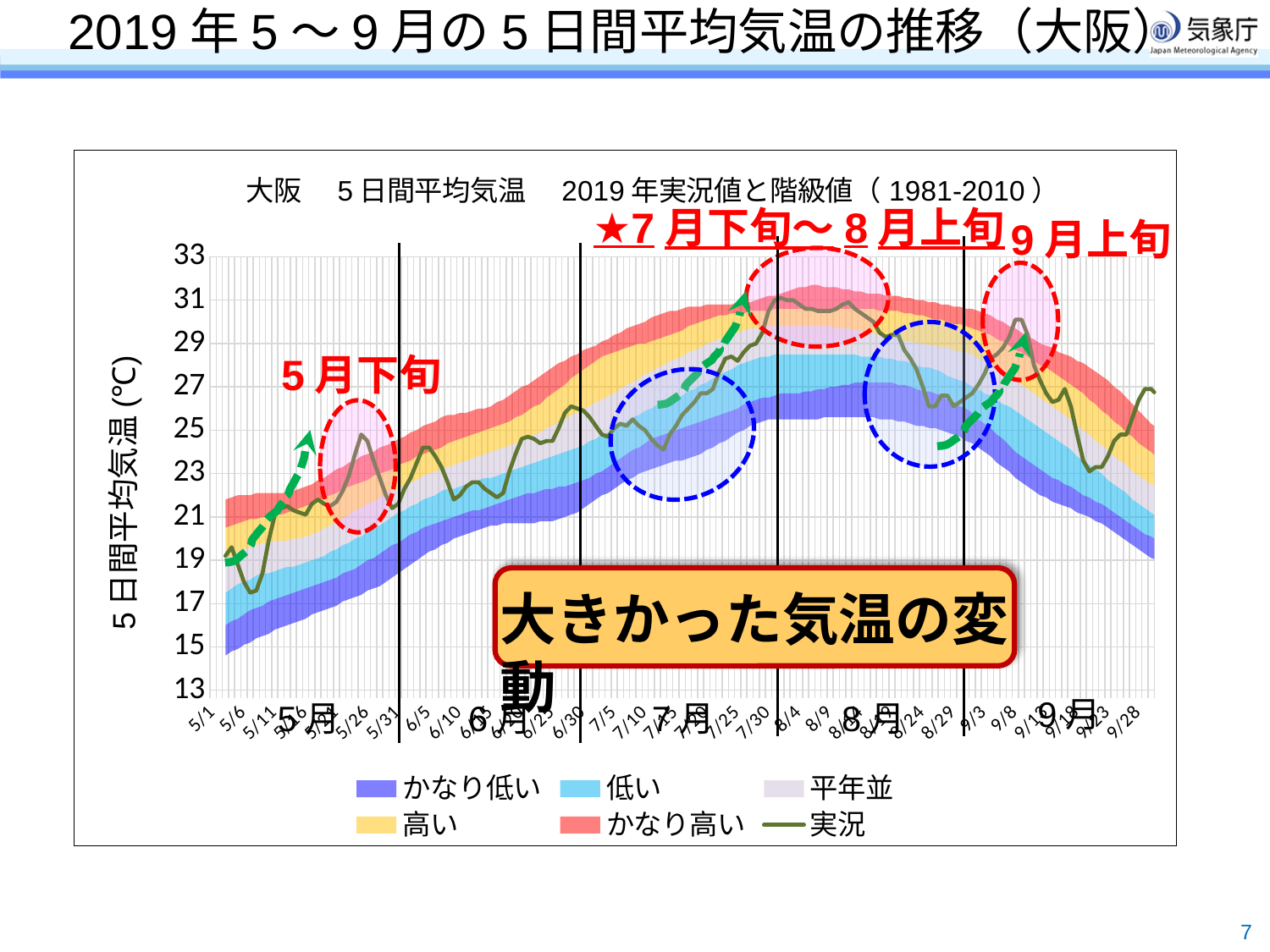

# 2019年5～9月の5日間平均気温の推移（大阪）

### Chart: 大阪　5日間平均気温　2019年実況値と階級値（1981-2010）

| Category |  | 14.6 |  |  |  |  |  |  |  |
|---|---|---|---|---|---|---|---|---|---|
| 43588 | 0.0 | 14.6 | 1.4000000000000004 | 1.5 | 1.6000000000000014 | 1.3999999999999986 | 1.3000000000000007 | 10.2 | 19.2 |
| 43589 | 0.0 | 14.8 | 1.3999999999999986 | 1.5 | 1.5 | 1.4000000000000021 | 1.2999999999999972 | 10.100000000000001 | 19.6 |
| 43590 | 0.0 | 14.9 | 1.4000000000000004 | 1.5999999999999979 | 1.5 | 1.3000000000000007 | 1.3000000000000007 | 10.0 | 18.8 |
| 43591 | 0.0 | 15.1 | 1.4000000000000004 | 1.5 | 1.5 | 1.3000000000000007 | 1.1999999999999993 | 10.0 | 18.0 |
| 43592 | 0.0 | 15.2 | 1.5 | 1.4000000000000021 | 1.5 | 1.2999999999999972 | 1.1000000000000014 | 10.0 | 17.5 |
| 43593 | 0.0 | 15.4 | 1.4000000000000004 | 1.5 | 1.3999999999999986 | 1.1999999999999993 | 1.2000000000000028 | 9.899999999999999 | 17.6 |
| 43594 | 0.0 | 15.5 | 1.3999999999999986 | 1.5 | 1.4000000000000021 | 1.1999999999999993 | 1.1000000000000014 | 9.899999999999999 | 18.4 |
| 43595 | 0.0 | 15.6 | 1.5000000000000018 | 1.2999999999999972 | 1.4000000000000021 | 1.1999999999999993 | 1.1000000000000014 | 9.899999999999999 | 19.9 |
| 43596 | 0.0 | 15.8 | 1.3999999999999986 | 1.3000000000000007 | 1.3999999999999986 | 1.2000000000000028 | 1.0 | 9.899999999999999 | 21.1 |
| 43597 | 0.0 | 15.9 | 1.4000000000000004 | 1.3000000000000007 | 1.2999999999999972 | 1.2000000000000028 | 1.0 | 9.899999999999999 | 21.4 |
| 43598 | 0.0 | 16.0 | 1.3999999999999986 | 1.3000000000000007 | 1.1999999999999993 | 1.3000000000000007 | 0.9000000000000021 | 9.899999999999999 | 21.5 |
| 43599 | 0.0 | 16.1 | 1.3999999999999986 | 1.1999999999999993 | 1.3000000000000007 | 1.3000000000000007 | 0.8999999999999986 | 9.8 | 21.3 |
| 43600 | 0.0 | 16.2 | 1.4000000000000021 | 1.1999999999999993 | 1.1999999999999993 | 1.3999999999999986 | 0.9000000000000021 | 9.7 | 21.2 |
| 43601 | 0.0 | 16.3 | 1.3999999999999986 | 1.1999999999999993 | 1.2000000000000028 | 1.3999999999999986 | 0.8999999999999986 | 9.600000000000001 | 21.1 |
| 43602 | 0.0 | 16.5 | 1.3000000000000007 | 1.1999999999999993 | 1.1999999999999993 | 1.4000000000000021 | 0.8999999999999986 | 9.5 | 21.6 |
| 43603 | 0.0 | 16.6 | 1.2999999999999972 | 1.2000000000000028 | 1.1999999999999993 | 1.3999999999999986 | 1.0 | 9.3 | 21.8 |
| 43604 | 0.0 | 16.7 | 1.3000000000000007 | 1.1999999999999993 | 1.3000000000000007 | 1.3999999999999986 | 0.9000000000000021 | 9.2 | 21.6 |
| 43605 | 0.0 | 16.8 | 1.3000000000000007 | 1.2999999999999972 | 1.2000000000000028 | 1.3999999999999986 | 1.0 | 9.0 | 21.5 |
| 43606 | 0.0 | 16.9 | 1.3000000000000007 | 1.3000000000000007 | 1.3000000000000007 | 1.3000000000000007 | 1.0999999999999979 | 8.8 | 21.7 |
| 43607 | 0.0 | 17.1 | 1.2999999999999972 | 1.3000000000000007 | 1.1999999999999993 | 1.4000000000000021 | 1.0 | 8.7 | 22.2 |
| 43608 | 0.0 | 17.2 | 1.3000000000000007 | 1.3000000000000007 | 1.3000000000000007 | 1.2999999999999972 | 1.1000000000000014 | 8.5 | 22.9 |
| 43609 | 0.0 | 17.3 | 1.3000000000000007 | 1.3999999999999986 | 1.3000000000000007 | 1.1999999999999993 | 1.1000000000000014 | 8.399999999999999 | 23.9 |
| 43610 | 0.0 | 17.4 | 1.4000000000000021 | 1.3000000000000007 | 1.2999999999999972 | 1.2000000000000028 | 1.1999999999999993 | 8.2 | 24.8 |
| 43611 | 0.0 | 17.6 | 1.3999999999999986 | 1.3000000000000007 | 1.3000000000000007 | 1.0999999999999979 | 1.1999999999999993 | 8.100000000000001 | 24.5 |
| 43612 | 0.0 | 17.7 | 1.4000000000000021 | 1.3999999999999986 | 1.1999999999999993 | 1.1999999999999993 | 1.1000000000000014 | 8.0 | 23.6 |
| 43613 | 0.0 | 17.8 | 1.5 | 1.3000000000000007 | 1.2999999999999972 | 1.1000000000000014 | 1.1999999999999993 | 7.800000000000001 | 22.8 |
| 43614 | 0.0 | 18.0 | 1.5 | 1.3000000000000007 | 1.3000000000000007 | 1.0 | 1.1999999999999993 | 7.699999999999999 | 22.0 |
| 43615 | 0.0 | 18.2 | 1.5 | 1.3000000000000007 | 1.1999999999999993 | 1.0 | 1.1999999999999993 | 7.600000000000001 | 21.4 |
| 43616 | 0.0 | 18.4 | 1.4000000000000021 | 1.3999999999999986 | 1.1000000000000014 | 1.0999999999999979 | 1.2000000000000028 | 7.399999999999999 | 21.6 |
| 43617 | 0.0 | 18.6 | 1.3999999999999986 | 1.3000000000000007 | 1.1999999999999993 | 1.0 | 1.1999999999999993 | 7.300000000000001 | 22.3 |
| 43618 | 0.0 | 18.8 | 1.3999999999999986 | 1.3000000000000007 | 1.1000000000000014 | 1.0 | 1.2999999999999972 | 7.100000000000001 | 22.8 |
| 43619 | 0.0 | 19.0 | 1.3000000000000007 | 1.3000000000000007 | 1.0999999999999979 | 1.1000000000000014 | 1.1999999999999993 | 7.0 | 23.5 |
| 43620 | 0.0 | 19.2 | 1.3000000000000007 | 1.3000000000000007 | 1.0999999999999979 | 1.0 | 1.3000000000000007 | 6.800000000000001 | 24.2 |
| 43621 | 0.0 | 19.4 | 1.2000000000000028 | 1.2999999999999972 | 1.1000000000000014 | 1.0 | 1.3000000000000007 | 6.699999999999999 | 24.2 |
| 43622 | 0.0 | 19.5 | 1.1999999999999993 | 1.3000000000000007 | 1.1000000000000014 | 1.0 | 1.2999999999999972 | 6.600000000000001 | 23.8 |
| 43623 | 0.0 | 19.7 | 1.1000000000000014 | 1.3999999999999986 | 1.0 | 1.0 | 1.4000000000000021 | 6.399999999999999 | 23.3 |
| 43624 | 0.0 | 19.8 | 1.0999999999999979 | 1.4000000000000021 | 1.0 | 1.0999999999999979 | 1.3000000000000007 | 6.300000000000001 | 22.6 |
| 43625 | 0.0 | 20.0 | 1.0 | 1.3000000000000007 | 1.0999999999999979 | 1.1000000000000014 | 1.1999999999999993 | 6.300000000000001 | 21.8 |
| 43626 | 0.0 | 20.1 | 1.0 | 1.2999999999999972 | 1.1000000000000014 | 1.1000000000000014 | 1.1999999999999993 | 6.199999999999999 | 22.0 |
| 43627 | 0.0 | 20.2 | 1.0 | 1.3000000000000007 | 1.1000000000000014 | 1.0999999999999979 | 1.1000000000000014 | 6.199999999999999 | 22.4 |
| 43628 | 0.0 | 20.3 | 1.0 | 1.3000000000000007 | 1.0999999999999979 | 1.1000000000000014 | 1.0999999999999979 | 6.100000000000001 | 22.6 |
| 43629 | 0.0 | 20.4 | 0.9000000000000021 | 1.3999999999999986 | 1.1000000000000014 | 1.0999999999999979 | 1.1000000000000014 | 6.0 | 22.6 |
| 43630 | 0.0 | 20.5 | 0.8999999999999986 | 1.4000000000000021 | 1.0999999999999979 | 1.1000000000000014 | 1.0 | 6.0 | 22.3 |
| 43631 | 0.0 | 20.6 | 0.8999999999999986 | 1.3000000000000007 | 1.1999999999999993 | 1.1000000000000014 | 1.0 | 5.899999999999999 | 22.1 |
| 43632 | 0.0 | 20.6 | 1.0 | 1.2999999999999972 | 1.2000000000000028 | 1.0999999999999979 | 1.1000000000000014 | 5.699999999999999 | 21.9 |
| 43633 | 0.0 | 20.7 | 1.0 | 1.3000000000000007 | 1.1999999999999993 | 1.1000000000000014 | 1.0999999999999979 | 5.600000000000001 | 22.1 |
| 43634 | 0.0 | 20.7 | 1.1000000000000014 | 1.3000000000000007 | 1.1999999999999993 | 1.0999999999999979 | 1.2000000000000028 | 5.399999999999999 | 23.1 |
| 43635 | 0.0 | 20.7 | 1.1999999999999993 | 1.3000000000000007 | 1.1999999999999993 | 1.2000000000000028 | 1.1999999999999993 | 5.199999999999999 | 23.9 |
| 43636 | 0.0 | 20.7 | 1.3000000000000007 | 1.3000000000000007 | 1.1999999999999993 | 1.1999999999999993 | 1.3000000000000007 | 5.0 | 24.6 |
| 43637 | 0.0 | 20.7 | 1.4000000000000021 | 1.2999999999999972 | 1.2000000000000028 | 1.2999999999999972 | 1.2000000000000028 | 4.899999999999999 | 24.7 |
| 43638 | 0.0 | 20.7 | 1.4000000000000021 | 1.3999999999999986 | 1.3000000000000007 | 1.3000000000000007 | 1.1999999999999993 | 4.699999999999999 | 24.6 |
| 43639 | 0.0 | 20.8 | 1.3999999999999986 | 1.4000000000000021 | 1.2999999999999972 | 1.3000000000000007 | 1.3000000000000007 | 4.5 | 24.4 |
| 43640 | 0.0 | 20.8 | 1.5 | 1.3999999999999986 | 1.4000000000000021 | 1.3999999999999986 | 1.1999999999999993 | 4.300000000000001 | 24.5 |
| 43641 | 0.0 | 20.8 | 1.5 | 1.5 | 1.3999999999999986 | 1.5 | 1.1999999999999993 | 4.100000000000001 | 24.5 |
| 43642 | 0.0 | 20.9 | 1.5 | 1.5 | 1.5 | 1.5 | 1.2000000000000028 | 3.8999999999999986 | 25.1 |
| 43643 | 0.0 | 21.0 | 1.3999999999999986 | 1.6000000000000014 | 1.5 | 1.6000000000000014 | 1.0999999999999979 | 3.8000000000000007 | 25.8 |
| 43644 | 0.0 | 21.1 | 1.3999999999999986 | 1.6000000000000014 | 1.5999999999999979 | 1.6999999999999993 | 1.0 | 3.6000000000000014 | 26.1 |
| 43645 | 0.0 | 21.2 | 1.4000000000000021 | 1.5999999999999979 | 1.6000000000000014 | 1.8000000000000007 | 0.8999999999999986 | 3.5 | 26.0 |
| 43646 | 0.0 | 21.4 | 1.3000000000000007 | 1.6000000000000014 | 1.6999999999999993 | 1.8000000000000007 | 0.8999999999999986 | 3.3000000000000007 | 25.9 |
| 43647 | 0.0 | 21.6 | 1.1999999999999993 | 1.6999999999999993 | 1.6000000000000014 | 1.8999999999999986 | 0.8000000000000007 | 3.1999999999999993 | 25.6 |
| 43648 | 0.0 | 21.8 | 1.1999999999999993 | 1.6000000000000014 | 1.6999999999999993 | 1.8999999999999986 | 0.6999999999999993 | 3.1000000000000014 | 25.2 |
| 43649 | 0.0 | 22.0 | 1.1000000000000014 | 1.6999999999999993 | 1.5999999999999979 | 2.0 | 0.7000000000000028 | 2.8999999999999986 | 24.8 |
| 43650 | 0.0 | 22.1 | 1.1999999999999993 | 1.5999999999999979 | 1.7000000000000028 | 1.8999999999999986 | 0.6999999999999993 | 2.8000000000000007 | 24.7 |
| 43651 | 0.0 | 22.3 | 1.1999999999999993 | 1.6000000000000014 | 1.5999999999999979 | 1.9000000000000021 | 0.7999999999999972 | 2.6000000000000014 | 25.1 |
| 43652 | 0.0 | 22.5 | 1.1999999999999993 | 1.6000000000000014 | 1.5999999999999979 | 1.8000000000000007 | 0.8000000000000007 | 2.5 | 25.3 |
| 43653 | 0.0 | 22.7 | 1.1999999999999993 | 1.5 | 1.7000000000000028 | 1.6999999999999993 | 0.8999999999999986 | 2.3000000000000007 | 25.2 |
| 43654 | 0.0 | 22.8 | 1.3000000000000007 | 1.5 | 1.5999999999999979 | 1.6999999999999993 | 0.9000000000000021 | 2.1999999999999993 | 25.5 |
| 43655 | 0.0 | 23.0 | 1.1999999999999993 | 1.5 | 1.6999999999999993 | 1.6000000000000014 | 0.8999999999999986 | 2.1000000000000014 | 25.2 |
| 43656 | 0.0 | 23.1 | 1.2999999999999972 | 1.5 | 1.7000000000000028 | 1.3999999999999986 | 1.0 | 2.0 | 25.0 |
| 43657 | 0.0 | 23.2 | 1.4000000000000021 | 1.3999999999999986 | 1.6999999999999993 | 1.4000000000000021 | 1.0999999999999979 | 1.8000000000000007 | 24.6 |
| 43658 | 0.0 | 23.3 | 1.3999999999999986 | 1.5 | 1.6999999999999993 | 1.3000000000000007 | 1.1000000000000014 | 1.6999999999999993 | 24.3 |
| 43659 | 0.0 | 23.4 | 1.4000000000000021 | 1.5 | 1.6999999999999993 | 1.3000000000000007 | 1.0999999999999979 | 1.6000000000000014 | 24.1 |
| 43660 | 0.0 | 23.5 | 1.3999999999999986 | 1.5 | 1.8000000000000007 | 1.1999999999999993 | 1.1000000000000014 | 1.5 | 24.8 |
| 43661 | 0.0 | 23.6 | 1.3999999999999986 | 1.5 | 1.8000000000000007 | 1.1999999999999993 | 1.0 | 1.5 | 25.2 |
| 43662 | 0.0 | 23.6 | 1.5 | 1.5 | 1.7999999999999972 | 1.2000000000000028 | 1.0 | 1.3999999999999986 | 25.7 |
| 43663 | 0.0 | 23.7 | 1.5 | 1.6000000000000014 | 1.8000000000000007 | 1.1999999999999993 | 0.8999999999999986 | 1.3000000000000007 | 26.0 |
| 43664 | 0.0 | 23.8 | 1.5 | 1.5999999999999979 | 1.8000000000000007 | 1.1999999999999993 | 0.8000000000000007 | 1.3000000000000007 | 26.3 |
| 43665 | 0.0 | 23.9 | 1.5 | 1.7000000000000028 | 1.6999999999999993 | 1.1999999999999993 | 0.6999999999999993 | 1.3000000000000007 | 26.7 |
| 43666 | 0.0 | 24.1 | 1.3999999999999986 | 1.6999999999999993 | 1.8000000000000007 | 1.1000000000000014 | 0.6999999999999993 | 1.1999999999999993 | 26.7 |
| 43667 | 0.0 | 24.2 | 1.4000000000000021 | 1.7999999999999972 | 1.7000000000000028 | 1.0999999999999979 | 0.6000000000000014 | 1.1999999999999993 | 26.9 |
| 43668 | 0.0 | 24.4 | 1.3000000000000007 | 1.8000000000000007 | 1.6999999999999993 | 1.1000000000000014 | 0.5 | 1.1999999999999993 | 27.7 |
| 43669 | 0.0 | 24.5 | 1.3000000000000007 | 1.8999999999999986 | 1.6000000000000014 | 1.0 | 0.5 | 1.1999999999999993 | 28.3 |
| 43670 | 0.0 | 24.7 | 1.1999999999999993 | 1.9000000000000021 | 1.5999999999999979 | 1.0 | 0.40000000000000213 | 1.1999999999999993 | 28.4 |
| 43671 | 0.0 | 24.9 | 1.1000000000000014 | 2.0 | 1.5 | 0.8999999999999986 | 0.5 | 1.1000000000000014 | 28.2 |
| 43672 | 0.0 | 25.0 | 1.1999999999999993 | 1.9000000000000021 | 1.5 | 0.7999999999999972 | 0.5 | 1.1000000000000014 | 28.6 |
| 43673 | 0.0 | 25.2 | 1.1000000000000014 | 1.8999999999999986 | 1.5 | 0.8000000000000007 | 0.3999999999999986 | 1.1000000000000014 | 28.9 |
| 43674 | 0.0 | 25.3 | 1.0999999999999979 | 1.9000000000000021 | 1.3999999999999986 | 0.8000000000000007 | 0.5 | 1.0 | 29.0 |
| 43675 | 0.0 | 25.4 | 1.1000000000000014 | 1.8999999999999986 | 1.3000000000000007 | 0.8000000000000007 | 0.6000000000000014 | 0.8999999999999986 | 29.5 |
| 43676 | 0.0 | 25.5 | 1.0 | 1.8999999999999986 | 1.4000000000000021 | 0.6999999999999993 | 0.6999999999999993 | 0.8000000000000007 | 30.5 |
| 43677 | 0.0 | 25.5 | 1.1000000000000014 | 1.8999999999999986 | 1.3000000000000007 | 0.8000000000000007 | 0.5999999999999979 | 0.8000000000000007 | 31.0 |
| 43678 | 0.0 | 25.5 | 1.1999999999999993 | 1.8000000000000007 | 1.3000000000000007 | 0.8000000000000007 | 0.6999999999999993 | 0.6999999999999993 | 31.1 |
| 43679 | 0.0 | 25.5 | 1.1999999999999993 | 1.8000000000000007 | 1.3000000000000007 | 0.8000000000000007 | 0.7999999999999972 | 0.6000000000000014 | 31.0 |
| 43680 | 0.0 | 25.5 | 1.1999999999999993 | 1.8000000000000007 | 1.3000000000000007 | 0.8000000000000007 | 0.8999999999999986 | 0.5 | 31.0 |
| 43681 | 0.0 | 25.5 | 1.1999999999999993 | 1.8000000000000007 | 1.3000000000000007 | 0.8000000000000007 | 1.0 | 0.3999999999999986 | 30.8 |
| 43682 | 0.0 | 25.5 | 1.3000000000000007 | 1.6999999999999993 | 1.3000000000000007 | 0.8000000000000007 | 1.0 | 0.3999999999999986 | 30.6 |
| 43683 | 0.0 | 25.5 | 1.3000000000000007 | 1.6999999999999993 | 1.3000000000000007 | 0.8000000000000007 | 1.0999999999999979 | 0.3000000000000007 | 30.6 |
| 43684 | 0.0 | 25.5 | 1.3999999999999986 | 1.6000000000000014 | 1.3000000000000007 | 0.8000000000000007 | 1.0999999999999979 | 0.3000000000000007 | 30.5 |
| 43685 | 0.0 | 25.6 | 1.2999999999999972 | 1.6000000000000014 | 1.3000000000000007 | 0.8000000000000007 | 1.0 | 0.3999999999999986 | 30.5 |
| 43686 | 0.0 | 25.6 | 1.3999999999999986 | 1.5 | 1.3000000000000007 | 0.8000000000000007 | 1.0 | 0.3999999999999986 | 30.5 |
| 43687 | 0.0 | 25.6 | 1.3999999999999986 | 1.5 | 1.1999999999999993 | 0.9000000000000021 | 1.0 | 0.3999999999999986 | 30.6 |
| 43688 | 0.0 | 25.6 | 1.5 | 1.3999999999999986 | 1.1999999999999993 | 0.9000000000000021 | 0.8999999999999986 | 0.5 | 30.8 |
| 43689 | 0.0 | 25.6 | 1.5 | 1.3999999999999986 | 1.1999999999999993 | 0.9000000000000021 | 0.8999999999999986 | 0.5 | 30.9 |
| 43690 | 0.0 | 25.6 | 1.5999999999999979 | 1.3000000000000007 | 1.1000000000000014 | 1.0 | 0.7999999999999972 | 0.6000000000000014 | 30.6 |
| 43691 | 0.0 | 25.6 | 1.5999999999999979 | 1.1999999999999993 | 1.2000000000000028 | 1.0 | 0.7999999999999972 | 0.6000000000000014 | 30.4 |
| 43692 | 0.0 | 25.6 | 1.5999999999999979 | 1.1999999999999993 | 1.1000000000000014 | 1.1000000000000014 | 0.6999999999999993 | 0.6999999999999993 | 30.2 |
| 43693 | 0.0 | 25.6 | 1.5999999999999979 | 1.1999999999999993 | 1.1000000000000014 | 1.1000000000000014 | 0.6999999999999993 | 0.6999999999999993 | 30.0 |
| 43694 | 0.0 | 25.5 | 1.6999999999999993 | 1.1999999999999993 | 1.0 | 1.1000000000000014 | 0.8000000000000007 | 0.6999999999999993 | 29.5 |
| 43695 | 0.0 | 25.5 | 1.6999999999999993 | 1.1000000000000014 | 1.0 | 1.1999999999999993 | 0.6999999999999993 | 0.8000000000000007 | 29.3 |
| 43696 | 0.0 | 25.5 | 1.6999999999999993 | 1.1000000000000014 | 1.0 | 1.1999999999999993 | 0.6999999999999993 | 0.8000000000000007 | 29.4 |
| 43697 | 0.0 | 25.4 | 1.7000000000000028 | 1.0999999999999979 | 1.0 | 1.3000000000000007 | 0.6999999999999993 | 0.8000000000000007 | 29.4 |
| 43698 | 0.0 | 25.4 | 1.7000000000000028 | 1.0999999999999979 | 0.9000000000000021 | 1.2999999999999972 | 0.7000000000000028 | 0.8999999999999986 | 28.7 |
| 43699 | 0.0 | 25.3 | 1.6999999999999993 | 1.1000000000000014 | 1.0 | 1.2999999999999972 | 0.7000000000000028 | 0.8999999999999986 | 28.3 |
| 43700 | 0.0 | 25.2 | 1.6999999999999993 | 1.1000000000000014 | 1.0 | 1.3000000000000007 | 0.6999999999999993 | 1.0 | 27.8 |
| 43701 | 0.0 | 25.2 | 1.6000000000000014 | 1.0999999999999979 | 1.1000000000000014 | 1.3000000000000007 | 0.6999999999999993 | 1.0 | 27.0 |
| 43702 | 0.0 | 25.1 | 1.6999999999999993 | 1.0999999999999979 | 1.0 | 1.3000000000000007 | 0.6999999999999993 | 1.1000000000000014 | 26.1 |
| 43703 | 0.0 | 25.1 | 1.5999999999999979 | 1.1000000000000014 | 1.0999999999999979 | 1.2000000000000028 | 0.7999999999999972 | 1.1000000000000014 | 26.1 |
| 43704 | 0.0 | 25.0 | 1.6000000000000014 | 1.0999999999999979 | 1.1000000000000014 | 1.3000000000000007 | 0.6999999999999993 | 1.1999999999999993 | 26.6 |
| 43705 | 0.0 | 24.9 | 1.5 | 1.1000000000000014 | 1.3000000000000007 | 1.1999999999999993 | 0.8000000000000007 | 1.1999999999999993 | 26.6 |
| 43706 | 0.0 | 24.8 | 1.5 | 1.0999999999999979 | 1.3000000000000007 | 1.1999999999999993 | 0.8000000000000007 | 1.3000000000000007 | 26.1 |
| 43707 | 0.0 | 24.7 | 1.4000000000000021 | 1.1999999999999993 | 1.3000000000000007 | 1.2999999999999972 | 0.8000000000000007 | 1.3000000000000007 | 26.3 |
| 43708 | 0.0 | 24.5 | 1.5 | 1.1999999999999993 | 1.4000000000000021 | 1.1999999999999993 | 0.8000000000000007 | 1.3999999999999986 | 26.5 |
| 43709 | 0.0 | 24.4 | 1.4000000000000021 | 1.1999999999999993 | 1.5 | 1.1999999999999993 | 0.9000000000000021 | 1.3999999999999986 | 26.7 |
| 43710 | 0.0 | 24.2 | 1.3000000000000007 | 1.3999999999999986 | 1.4000000000000021 | 1.3000000000000007 | 0.8999999999999986 | 1.5 | 27.1 |
| 43711 | 0.0 | 24.0 | 1.3000000000000007 | 1.3999999999999986 | 1.5 | 1.3000000000000007 | 0.8999999999999986 | 1.6000000000000014 | 27.6 |
| 43712 | 0.0 | 23.8 | 1.3000000000000007 | 1.5 | 1.3999999999999986 | 1.3999999999999986 | 0.9000000000000021 | 1.6999999999999993 | 28.3 |
| 43713 | 0.0 | 23.5 | 1.3000000000000007 | 1.5999999999999979 | 1.5 | 1.3000000000000007 | 0.9000000000000021 | 1.8999999999999986 | 28.5 |
| 43714 | 0.0 | 23.3 | 1.3000000000000007 | 1.5999999999999979 | 1.5 | 1.4000000000000021 | 0.8999999999999986 | 2.0 | 28.8 |
| 43715 | 0.0 | 23.1 | 1.1999999999999993 | 1.8000000000000007 | 1.3999999999999986 | 1.3999999999999986 | 0.9000000000000021 | 2.1999999999999993 | 29.3 |
| 43716 | 0.0 | 22.8 | 1.1999999999999993 | 1.8999999999999986 | 1.4000000000000021 | 1.3999999999999986 | 1.0 | 2.3000000000000007 | 30.1 |
| 43717 | 0.0 | 22.6 | 1.1999999999999993 | 1.8999999999999986 | 1.4000000000000021 | 1.5 | 0.8999999999999986 | 2.5 | 30.1 |
| 43718 | 0.0 | 22.4 | 1.2000000000000028 | 1.8999999999999986 | 1.3999999999999986 | 1.5 | 0.9000000000000021 | 2.6999999999999993 | 29.4 |
| 43719 | 0.0 | 22.2 | 1.1999999999999993 | 1.9000000000000021 | 1.3999999999999986 | 1.5 | 1.0 | 2.8000000000000007 | 28.0 |
| 43720 | 0.0 | 22.0 | 1.1999999999999993 | 1.9000000000000021 | 1.3999999999999986 | 1.5 | 1.0 | 3.0 | 27.3 |
| 43721 | 0.0 | 21.9 | 1.1000000000000014 | 1.8999999999999986 | 1.4000000000000021 | 1.5999999999999979 | 1.0 | 3.1000000000000014 | 26.7 |
| 43722 | 0.0 | 21.7 | 1.1000000000000014 | 1.8999999999999986 | 1.4000000000000021 | 1.5999999999999979 | 1.1000000000000014 | 3.1999999999999993 | 26.3 |
| 43723 | 0.0 | 21.6 | 1.0999999999999979 | 1.8000000000000007 | 1.3999999999999986 | 1.6000000000000014 | 1.1000000000000014 | 3.3999999999999986 | 26.4 |
| 43724 | 0.0 | 21.5 | 1.0 | 1.8000000000000007 | 1.3999999999999986 | 1.6000000000000014 | 1.1999999999999993 | 3.5 | 26.9 |
| 43725 | 0.0 | 21.4 | 1.0 | 1.7000000000000028 | 1.3999999999999986 | 1.6000000000000014 | 1.2999999999999972 | 3.6000000000000014 | 26.1 |
| 43726 | 0.0 | 21.2 | 1.0 | 1.6000000000000014 | 1.3999999999999986 | 1.6999999999999993 | 1.3000000000000007 | 3.8000000000000007 | 24.8 |
| 43727 | 0.0 | 21.1 | 0.8999999999999986 | 1.6000000000000014 | 1.3999999999999986 | 1.6999999999999993 | 1.4000000000000021 | 3.8999999999999986 | 23.6 |
| 43728 | 0.0 | 21.0 | 0.8999999999999986 | 1.5 | 1.4000000000000021 | 1.5999999999999979 | 1.5 | 4.100000000000001 | 23.1 |
| 43729 | 0.0 | 20.8 | 0.8999999999999986 | 1.5 | 1.3000000000000007 | 1.6999999999999993 | 1.5 | 4.300000000000001 | 23.3 |
| 43730 | 0.0 | 20.7 | 0.9000000000000021 | 1.3999999999999986 | 1.3000000000000007 | 1.5999999999999979 | 1.6000000000000014 | 4.5 | 23.3 |
| 43731 | 0.0 | 20.5 | 0.8999999999999986 | 1.3000000000000007 | 1.4000000000000021 | 1.5999999999999979 | 1.6000000000000014 | 4.699999999999999 | 23.8 |
| 43732 | 0.0 | 20.3 | 0.8999999999999986 | 1.3000000000000007 | 1.3000000000000007 | 1.5999999999999979 | 1.6000000000000014 | 5.0 | 24.5 |
| 43733 | 0.0 | 20.1 | 0.8999999999999986 | 1.3000000000000007 | 1.3000000000000007 | 1.5999999999999979 | 1.6000000000000014 | 5.199999999999999 | 24.8 |
| 43734 | 0.0 | 19.9 | 0.9000000000000021 | 1.3000000000000007 | 1.2999999999999972 | 1.5 | 1.6000000000000014 | 5.5 | 24.8 |
| 43735 | 0.0 | 19.7 | 0.9000000000000021 | 1.1999999999999993 | 1.3000000000000007 | 1.5999999999999979 | 1.5 | 5.800000000000001 | 25.6 |
| 43736 | 0.0 | 19.5 | 0.8999999999999986 | 1.2000000000000028 | 1.2999999999999972 | 1.5 | 1.5 | 6.100000000000001 | 26.4 |
| 43737 | 0.0 | 19.3 | 0.8999999999999986 | 1.1999999999999993 | 1.3000000000000007 | 1.5 | 1.4000000000000021 | 6.399999999999999 | 26.9 |
| 43738 | 0.0 | 19.1 | 1.0 | 1.0999999999999979 | 1.3000000000000007 | 1.5 | 1.3000000000000007 | 6.699999999999999 | 26.9 |
| 43739 | 0.0 | 19.0 | 0.8999999999999986 | 1.1000000000000014 | 1.3999999999999986 | 1.3000000000000007 | 1.4000000000000021 | 6.899999999999999 | 26.6 |
| 43740 | 0.0 | 18.8 | 0.8999999999999986 | 1.1999999999999993 | 1.3000000000000007 | 1.3000000000000007 | 1.3000000000000007 | 7.199999999999999 | 26.2 |
| 43741 | 0.0 | 18.6 | 0.8999999999999986 | 1.1999999999999993 | 1.3000000000000007 | 1.3000000000000007 | 1.1999999999999993 | 7.5 | 25.3 |
| 43742 | 0.0 | 18.4 | 0.9000000000000021 | 1.1999999999999993 | 1.3999999999999986 | 1.2000000000000028 | 1.1999999999999993 | 7.699999999999999 | 24.3 |
| 43743 | 0.0 | 18.3 | 0.8999999999999986 | 1.1000000000000014 | 1.3999999999999986 | 1.3000000000000007 | 1.1000000000000014 | 7.899999999999999 | 23.5 |
| 43744 | 0.0 | 18.1 | 0.8999999999999986 | 1.1999999999999993 | 1.4000000000000021 | 1.1999999999999993 | 1.0999999999999979 | 8.100000000000001 | 23.1 |
★7月下旬～8月上旬
9月上旬

5月下旬

大きかった気温の変動
9月
5月
6月
7月
8月
7